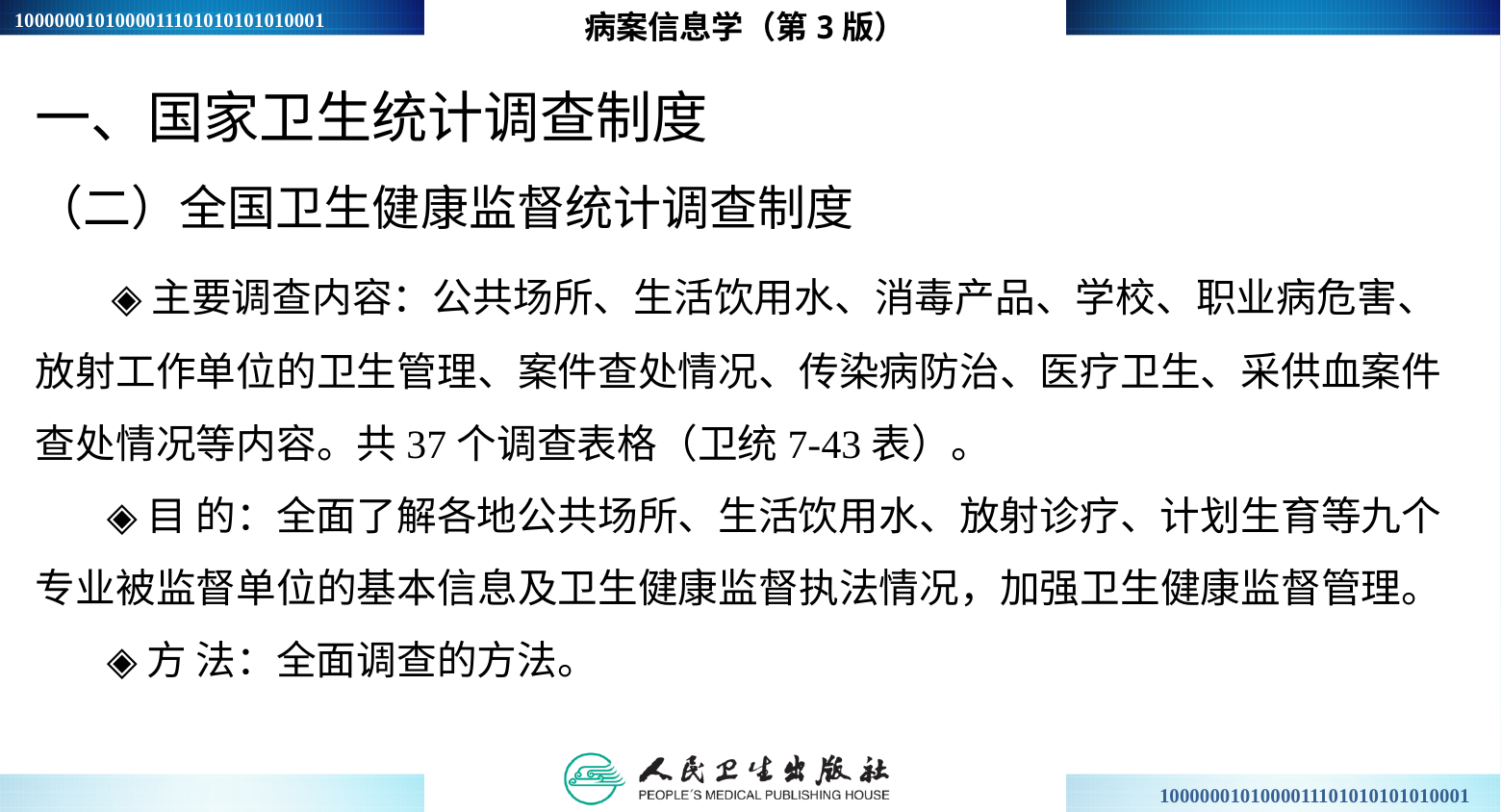

病案信息学（第3版）
一、国家卫生统计调查制度
（二）全国卫生健康监督统计调查制度
       ◈主要调查内容：公共场所、生活饮用水、消毒产品、学校、职业病危害、放射工作单位的卫生管理、案件查处情况、传染病防治、医疗卫生、采供血案件查处情况等内容。共37个调查表格（卫统7-43表）。
        ◈目 的：全面了解各地公共场所、生活饮用水、放射诊疗、计划生育等九个专业被监督单位的基本信息及卫生健康监督执法情况，加强卫生健康监督管理。
        ◈方 法：全面调查的方法。